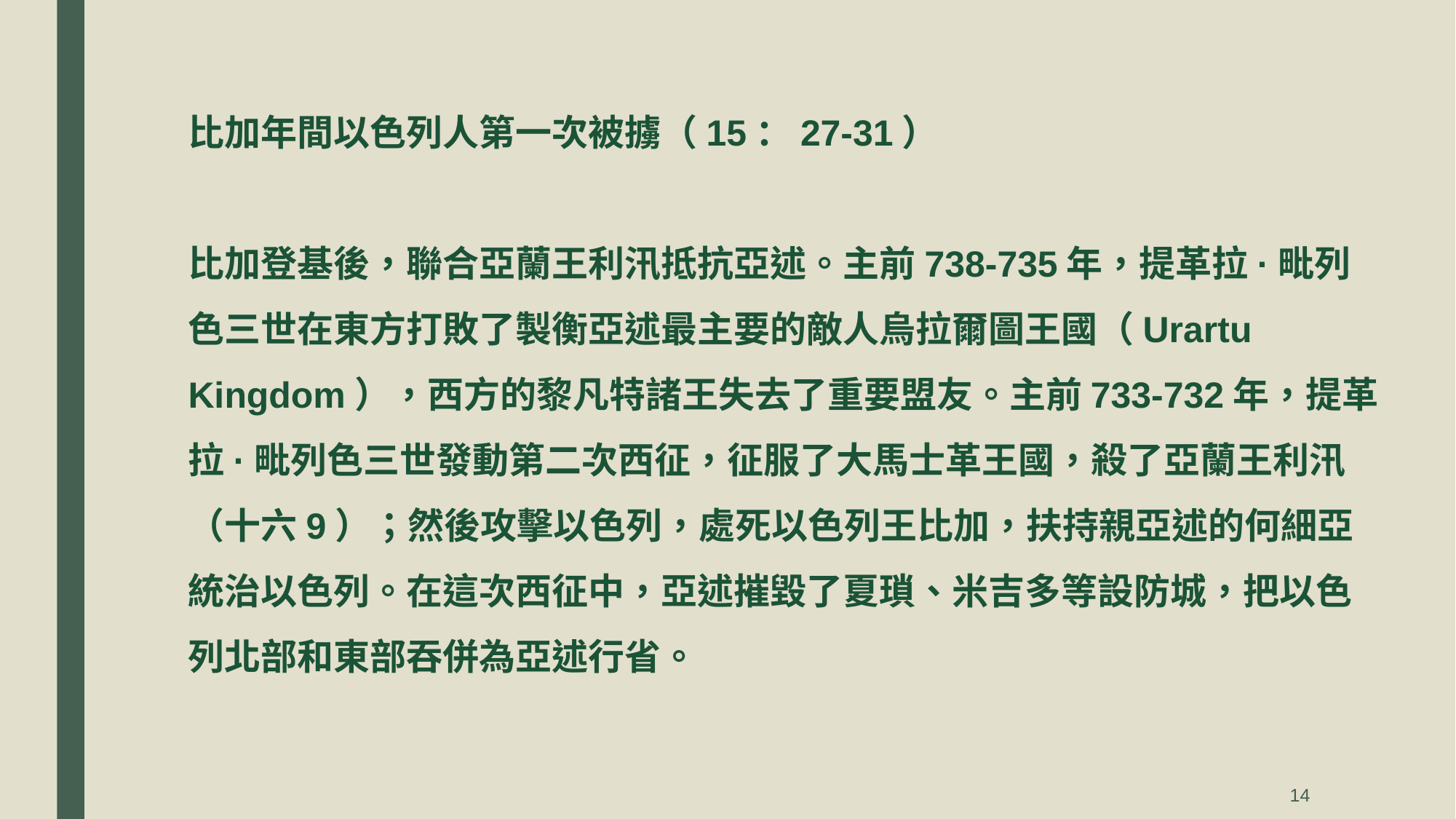

比加年間以色列人第一次被擄（15：27-31）

比加登基後，聯合亞蘭王利汛抵抗亞述。主前738-735年，提革拉·毗列色三世在東方打敗了製衡亞述最主要的敵人烏拉爾圖王國（Urartu Kingdom），西方的黎凡特諸王失去了重要盟友。主前733-732年，提革拉·毗列色三世發動第二次西征，征服了大馬士革王國，殺了亞蘭王利汛（十六9）；然後攻擊以色列，處死以色列王比加，扶持親亞述的何細亞統治以色列。在這次西征中，亞述摧毀了夏瑣、米吉多等設防城，把以色列北部和東部吞併為亞述行省。
14